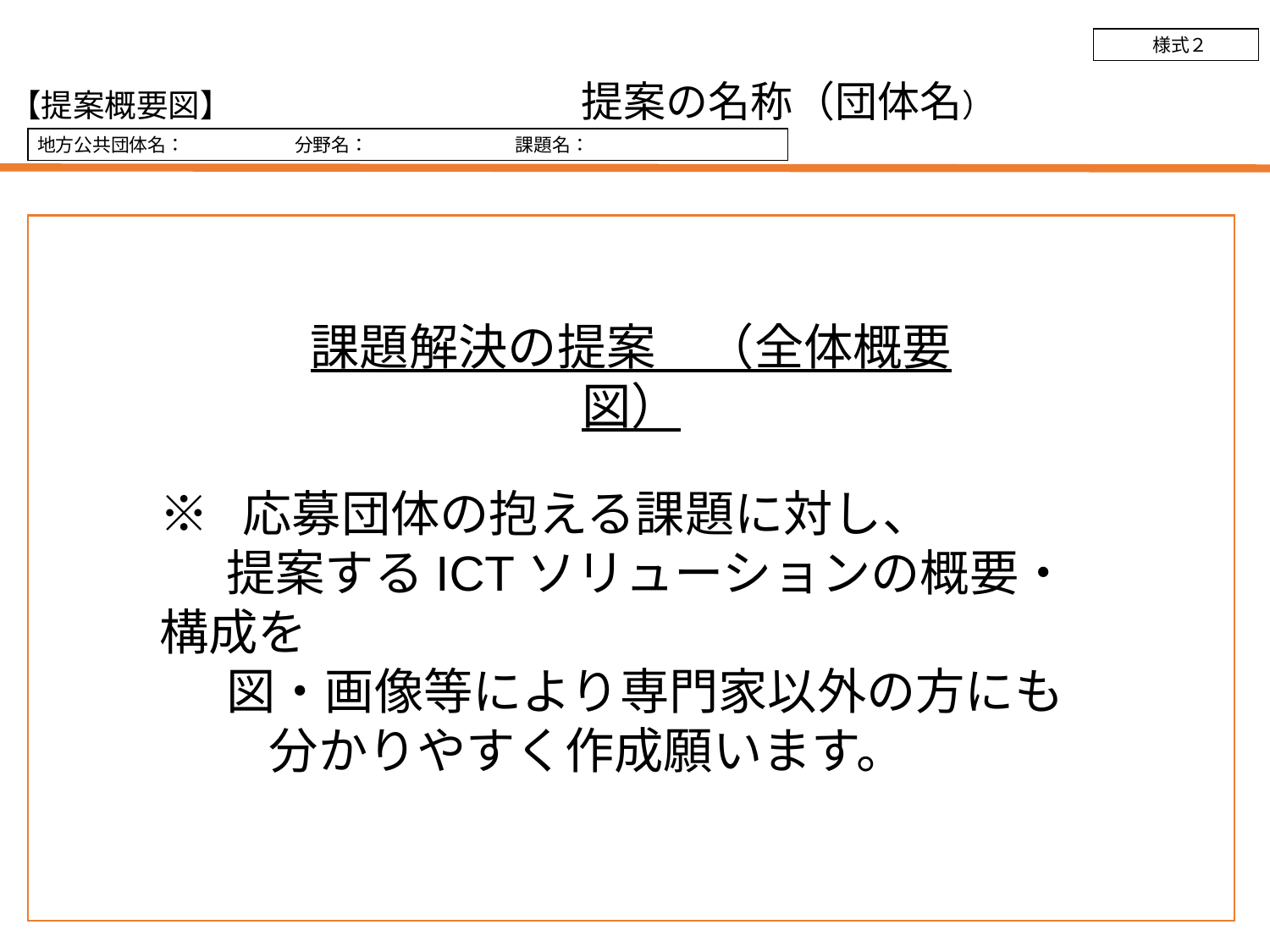

様式２
【提案概要図】　　　　　　　　　　　提案の名称（団体名）
地方公共団体名：　　　　　　分野名：　　　　　　　　課題名：

課題解決の提案　（全体概要図）
※  応募団体の抱える課題に対し、
     提案するICTソリューションの概要・構成を
     図・画像等により専門家以外の方にも
　　 分かりやすく作成願います。